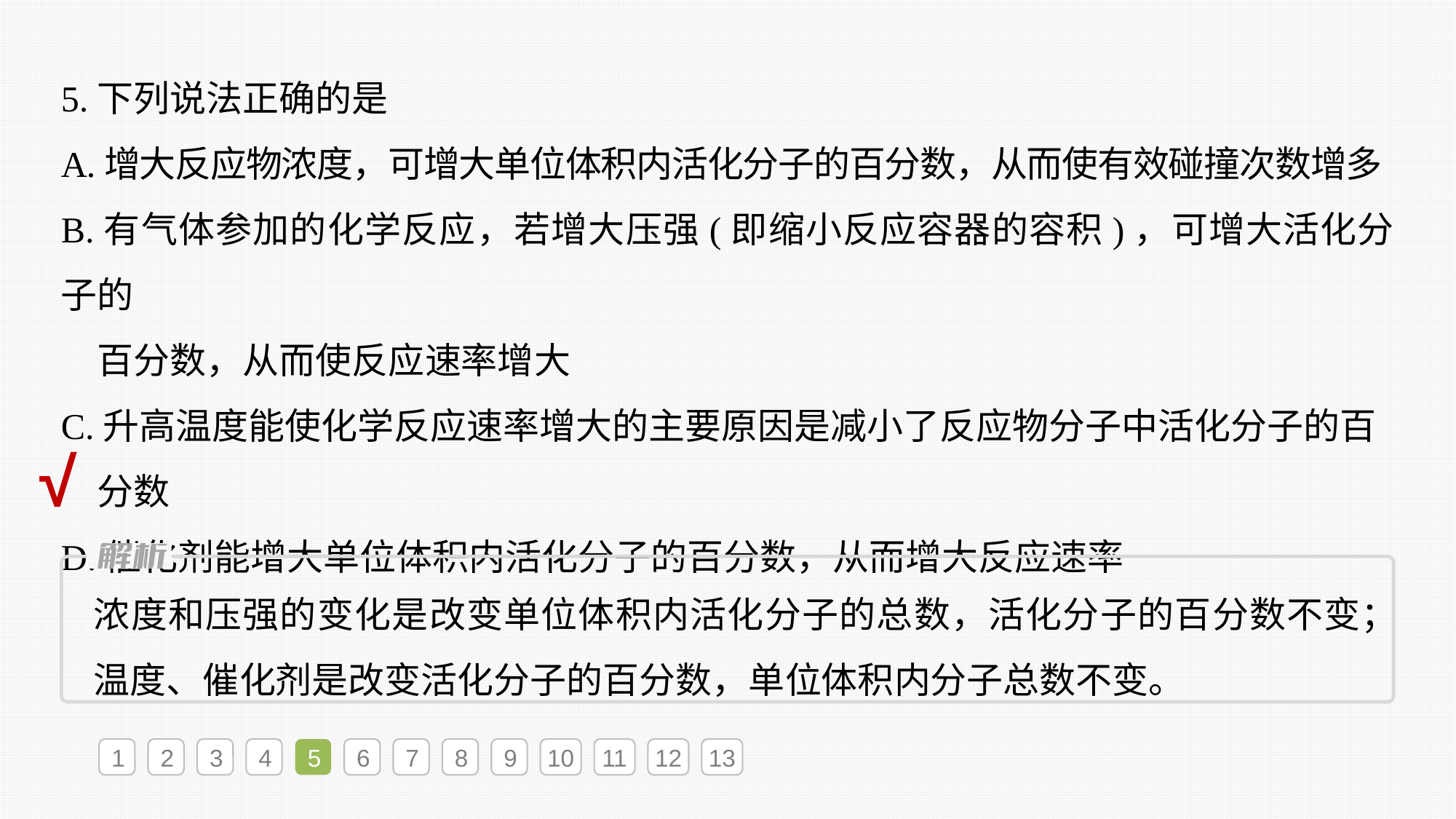

5.下列说法正确的是
A.增大反应物浓度，可增大单位体积内活化分子的百分数，从而使有效碰撞次数增多
B.有气体参加的化学反应，若增大压强(即缩小反应容器的容积)，可增大活化分子的
　百分数，从而使反应速率增大
C.升高温度能使化学反应速率增大的主要原因是减小了反应物分子中活化分子的百
　分数
D.催化剂能增大单位体积内活化分子的百分数，从而增大反应速率
√

浓度和压强的变化是改变单位体积内活化分子的总数，活化分子的百分数不变；温度、催化剂是改变活化分子的百分数，单位体积内分子总数不变。
1
2
3
4
5
6
7
8
9
10
11
12
13